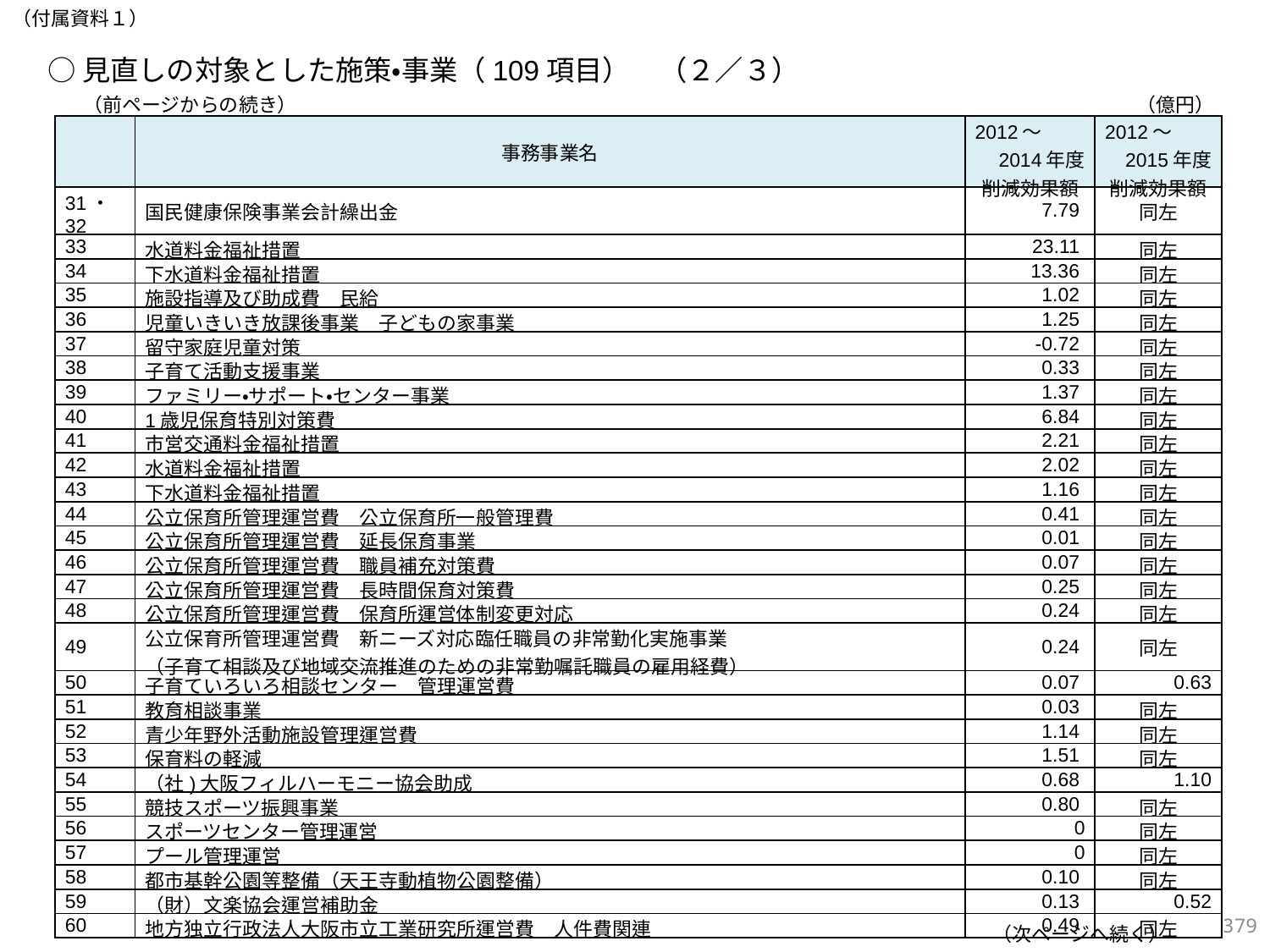

（付属資料１）
○見直しの対象とした施策・事業（109項目）　（２／３）
（前ページからの続き）
（億円）
|  | 事務事業名 | 2012～ 2014年度 削減効果額 | 2012～ 2015年度 削減効果額 |
| --- | --- | --- | --- |
| 31・32 | 国民健康保険事業会計繰出金 | 7.79 | 同左 |
| 33 | 水道料金福祉措置 | 23.11 | 同左 |
| 34 | 下水道料金福祉措置 | 13.36 | 同左 |
| 35 | 施設指導及び助成費　民給 | 1.02 | 同左 |
| 36 | 児童いきいき放課後事業　子どもの家事業 | 1.25 | 同左 |
| 37 | 留守家庭児童対策 | -0.72 | 同左 |
| 38 | 子育て活動支援事業 | 0.33 | 同左 |
| 39 | ファミリー・サポート・センター事業 | 1.37 | 同左 |
| 40 | 1歳児保育特別対策費 | 6.84 | 同左 |
| 41 | 市営交通料金福祉措置 | 2.21 | 同左 |
| 42 | 水道料金福祉措置 | 2.02 | 同左 |
| 43 | 下水道料金福祉措置 | 1.16 | 同左 |
| 44 | 公立保育所管理運営費　公立保育所一般管理費 | 0.41 | 同左 |
| 45 | 公立保育所管理運営費　延長保育事業 | 0.01 | 同左 |
| 46 | 公立保育所管理運営費　職員補充対策費 | 0.07 | 同左 |
| 47 | 公立保育所管理運営費　長時間保育対策費 | 0.25 | 同左 |
| 48 | 公立保育所管理運営費　保育所運営体制変更対応 | 0.24 | 同左 |
| 49 | 公立保育所管理運営費　新ニーズ対応臨任職員の非常勤化実施事業 （子育て相談及び地域交流推進のための非常勤嘱託職員の雇用経費） | 0.24 | 同左 |
| 50 | 子育ていろいろ相談センター　管理運営費 | 0.07 | 0.63 |
| 51 | 教育相談事業 | 0.03 | 同左 |
| 52 | 青少年野外活動施設管理運営費 | 1.14 | 同左 |
| 53 | 保育料の軽減 | 1.51 | 同左 |
| 54 | （社)大阪フィルハーモニー協会助成 | 0.68 | 1.10 |
| 55 | 競技スポーツ振興事業 | 0.80 | 同左 |
| 56 | スポーツセンター管理運営 | 0 | 同左 |
| 57 | プール管理運営 | 0 | 同左 |
| 58 | 都市基幹公園等整備（天王寺動植物公園整備） | 0.10 | 同左 |
| 59 | （財）文楽協会運営補助金 | 0.13 | 0.52 |
| 60 | 地方独立行政法人大阪市立工業研究所運営費　人件費関連 | 0.49 | 同左 |
379
（次ページへ続く）